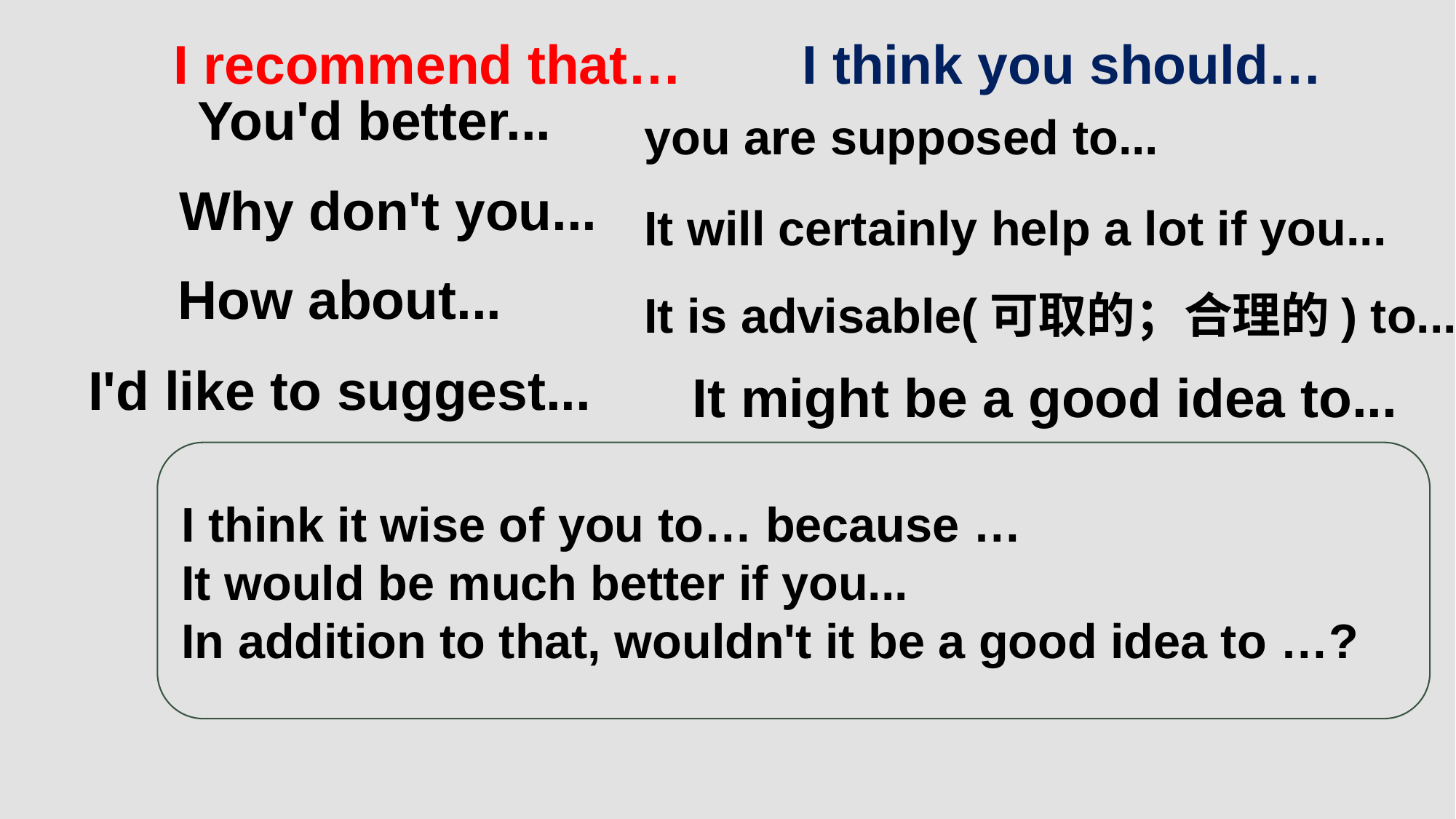

I think you should…
I recommend that…
You'd better...
you are supposed to...
It will certainly help a lot if you...
It is advisable(可取的；合理的) to...
Why don't you...
How about...
I'd like to suggest...
It might be a good idea to...
I think it wise of you to… because …
It would be much better if you...
In addition to that, wouldn't it be a good idea to …?